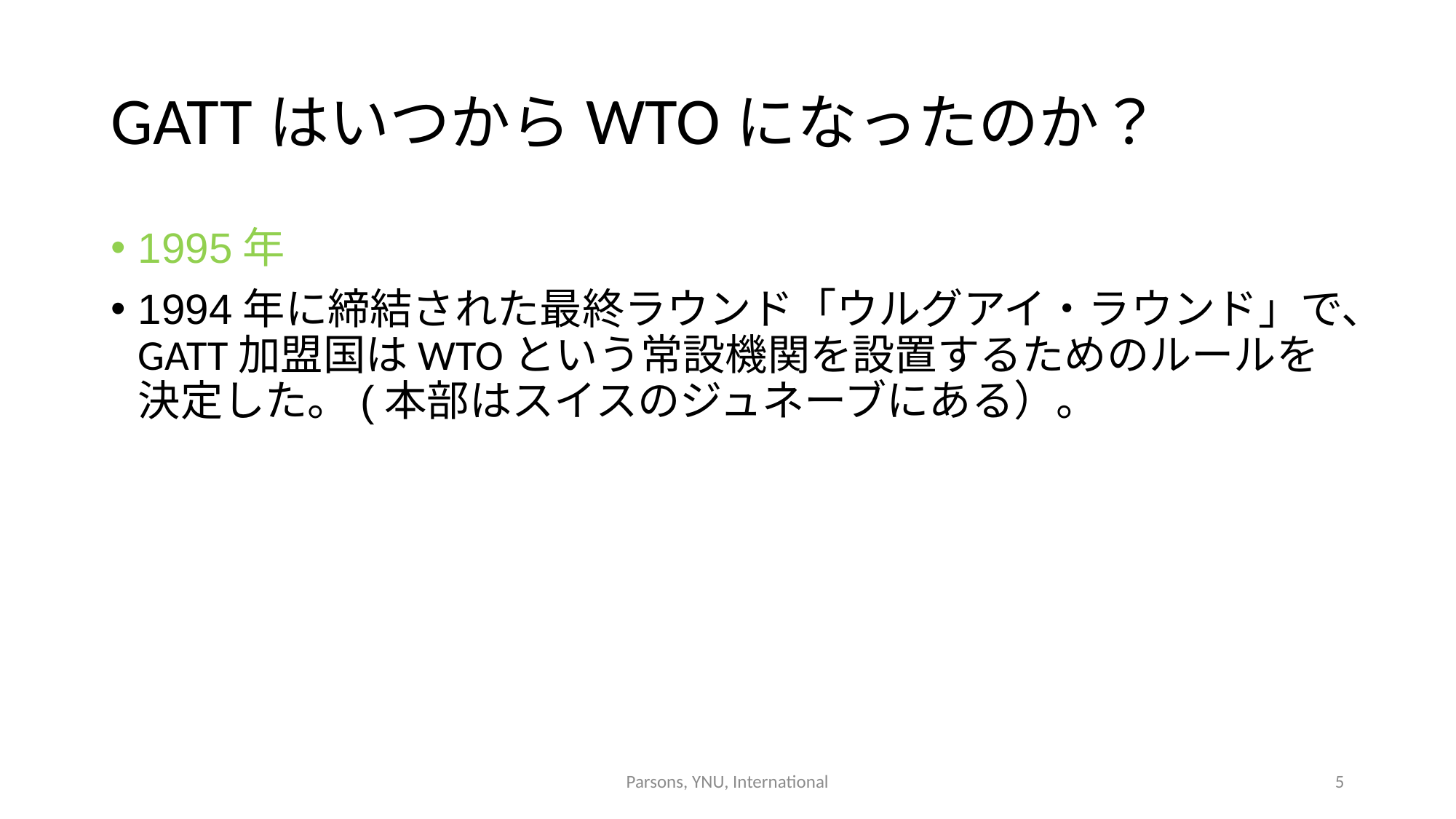

# GATTはいつからWTOになったのか？
1995年
1994年に締結された最終ラウンド「ウルグアイ・ラウンド」で、GATT加盟国はWTOという常設機関を設置するためのルールを決定した。(本部はスイスのジュネーブにある）。

Parsons, YNU, International
5